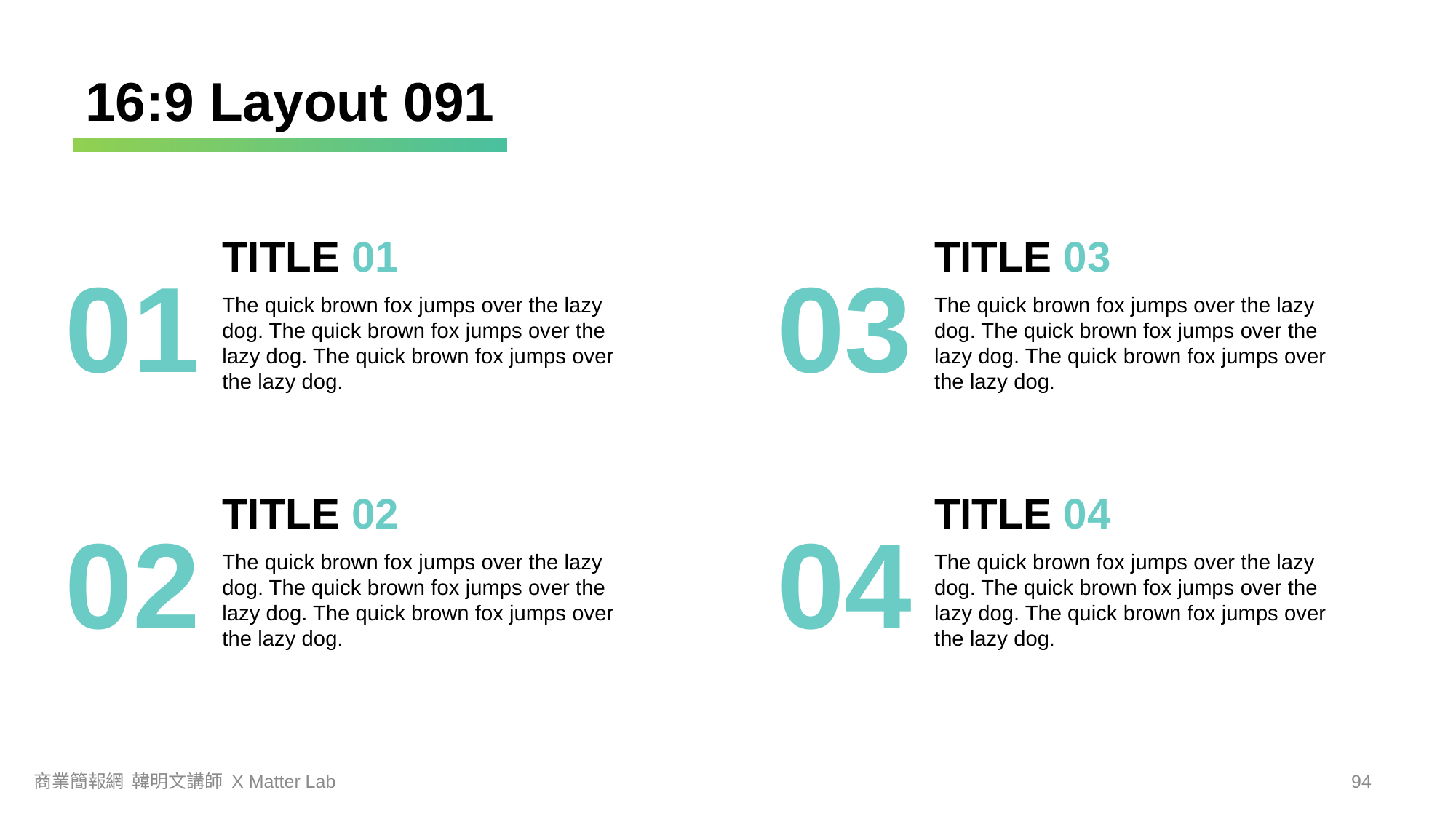

16:9 Layout 091

TITLE 01
TITLE 03
01
03
The quick brown fox jumps over the lazy dog. The quick brown fox jumps over the lazy dog. The quick brown fox jumps over the lazy dog.
The quick brown fox jumps over the lazy dog. The quick brown fox jumps over the lazy dog. The quick brown fox jumps over the lazy dog.
TITLE 02
TITLE 04
02
04
The quick brown fox jumps over the lazy dog. The quick brown fox jumps over the lazy dog. The quick brown fox jumps over the lazy dog.
The quick brown fox jumps over the lazy dog. The quick brown fox jumps over the lazy dog. The quick brown fox jumps over the lazy dog.
商業簡報網  韓明文講師 X Matter Lab
94